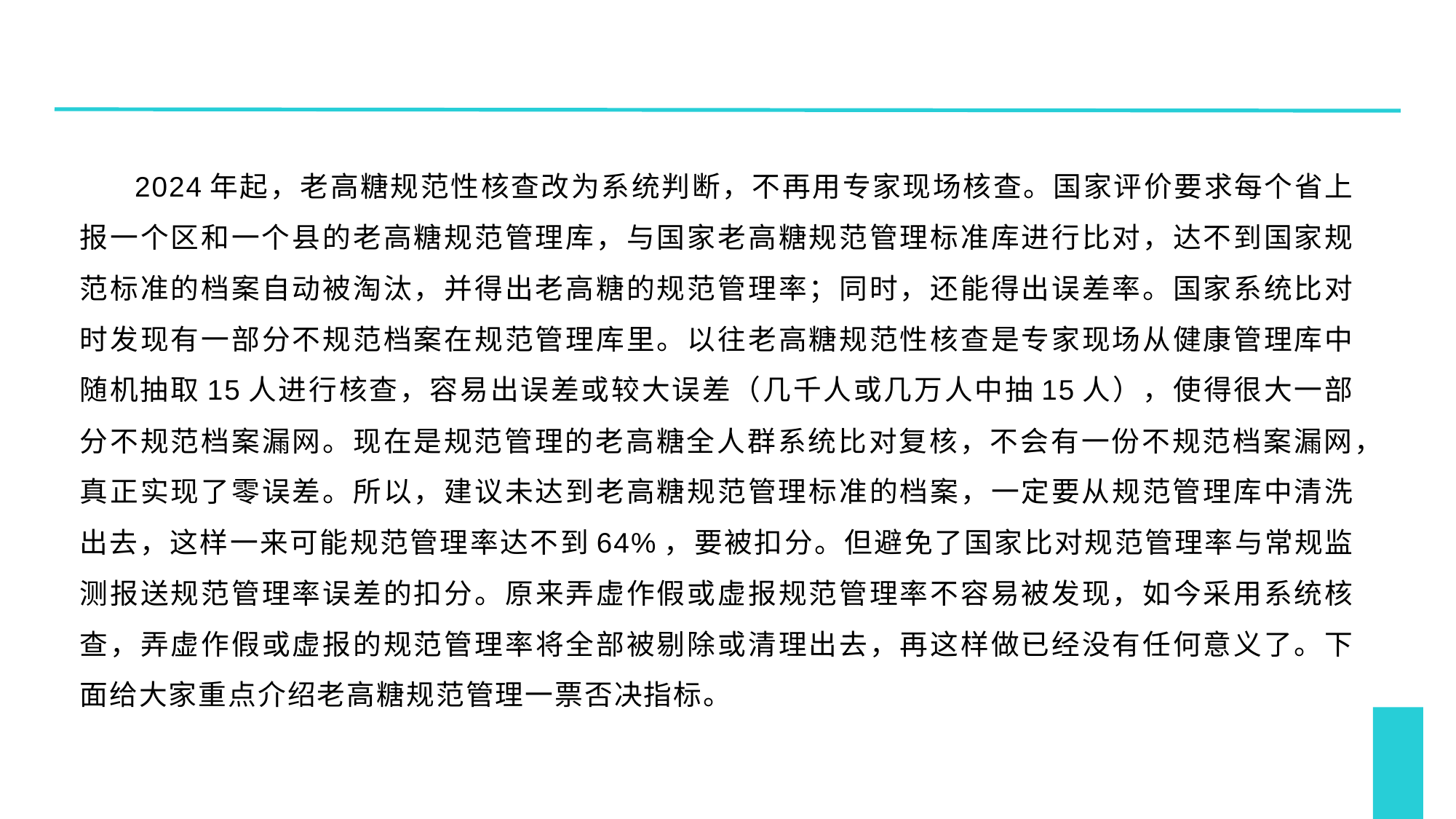

2024年起，老高糖规范性核查改为系统判断，不再用专家现场核查。国家评价要求每个省上报一个区和一个县的老高糖规范管理库，与国家老高糖规范管理标准库进行比对，达不到国家规范标准的档案自动被淘汰，并得出老高糖的规范管理率；同时，还能得出误差率。国家系统比对时发现有一部分不规范档案在规范管理库里。以往老高糖规范性核查是专家现场从健康管理库中随机抽取15人进行核查，容易出误差或较大误差（几千人或几万人中抽15人），使得很大一部分不规范档案漏网。现在是规范管理的老高糖全人群系统比对复核，不会有一份不规范档案漏网，真正实现了零误差。所以，建议未达到老高糖规范管理标准的档案，一定要从规范管理库中清洗出去，这样一来可能规范管理率达不到64%，要被扣分。但避免了国家比对规范管理率与常规监测报送规范管理率误差的扣分。原来弄虚作假或虚报规范管理率不容易被发现，如今采用系统核查，弄虚作假或虚报的规范管理率将全部被剔除或清理出去，再这样做已经没有任何意义了。下面给大家重点介绍老高糖规范管理一票否决指标。